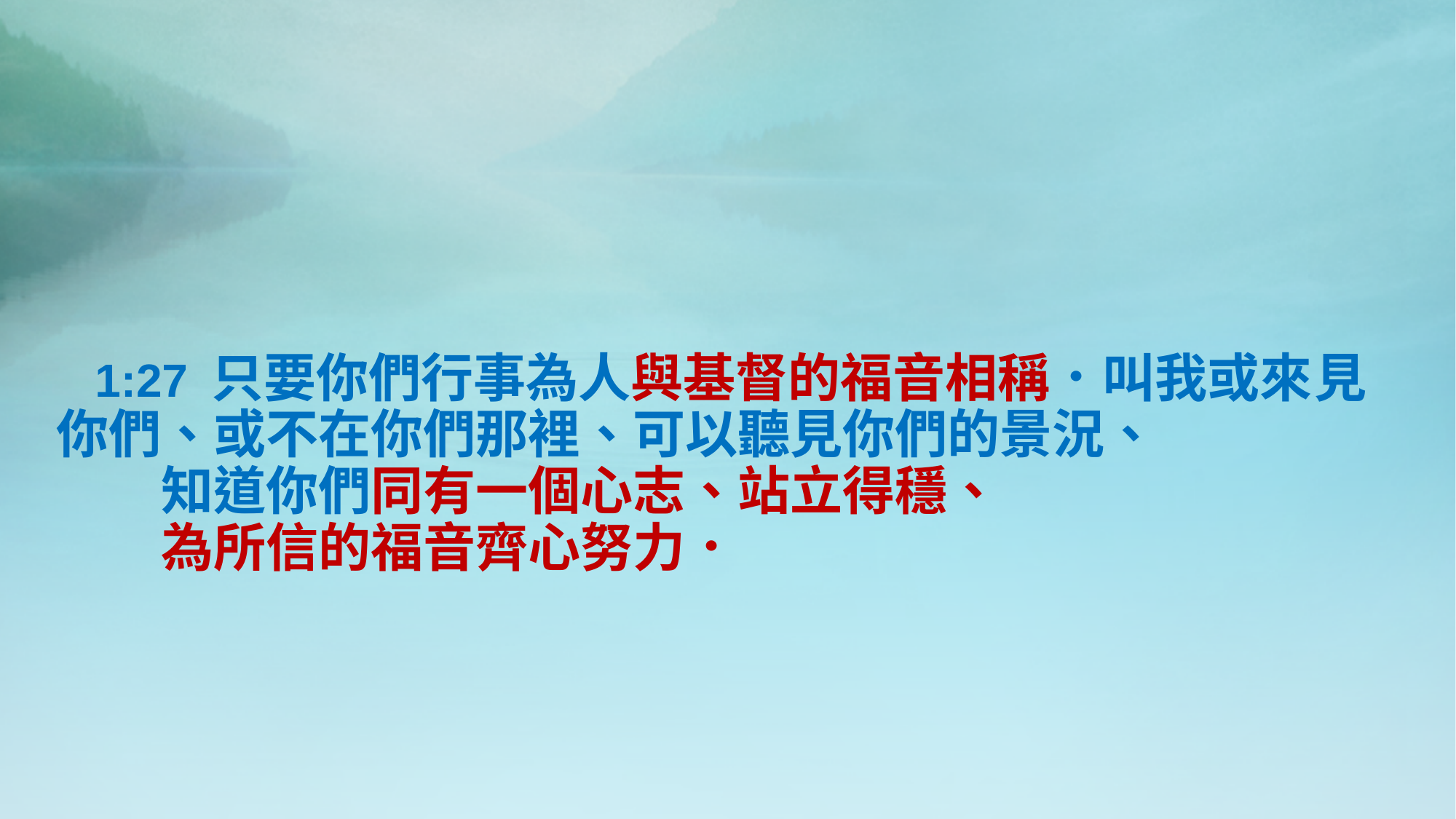

# 1:27 只要你們行事為人與基督的福音相稱．叫我或來		見你們、或不在你們那裡、可以聽見你們的景況、      	  	知道你們同有一個心志、站立得穩、 為所信的福音齊心努力．